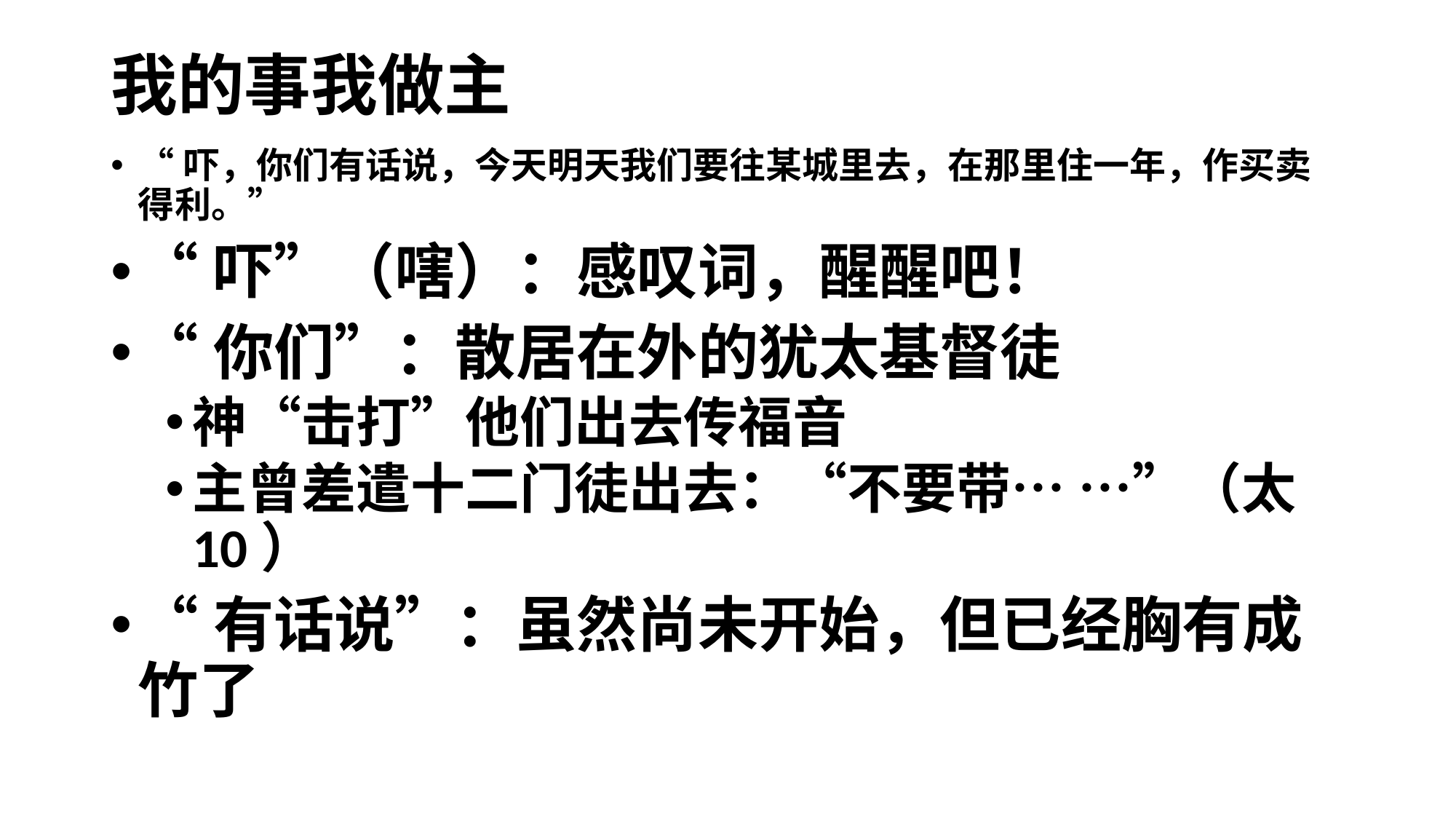

# 我的事我做主
“吓，你们有话说，今天明天我们要往某城里去，在那里住一年，作买卖得利。”
“吓”（嗐）：感叹词，醒醒吧！
“你们”：散居在外的犹太基督徒
神“击打”他们出去传福音
主曾差遣十二门徒出去：“不要带… …”（太10）
“有话说”：虽然尚未开始，但已经胸有成竹了